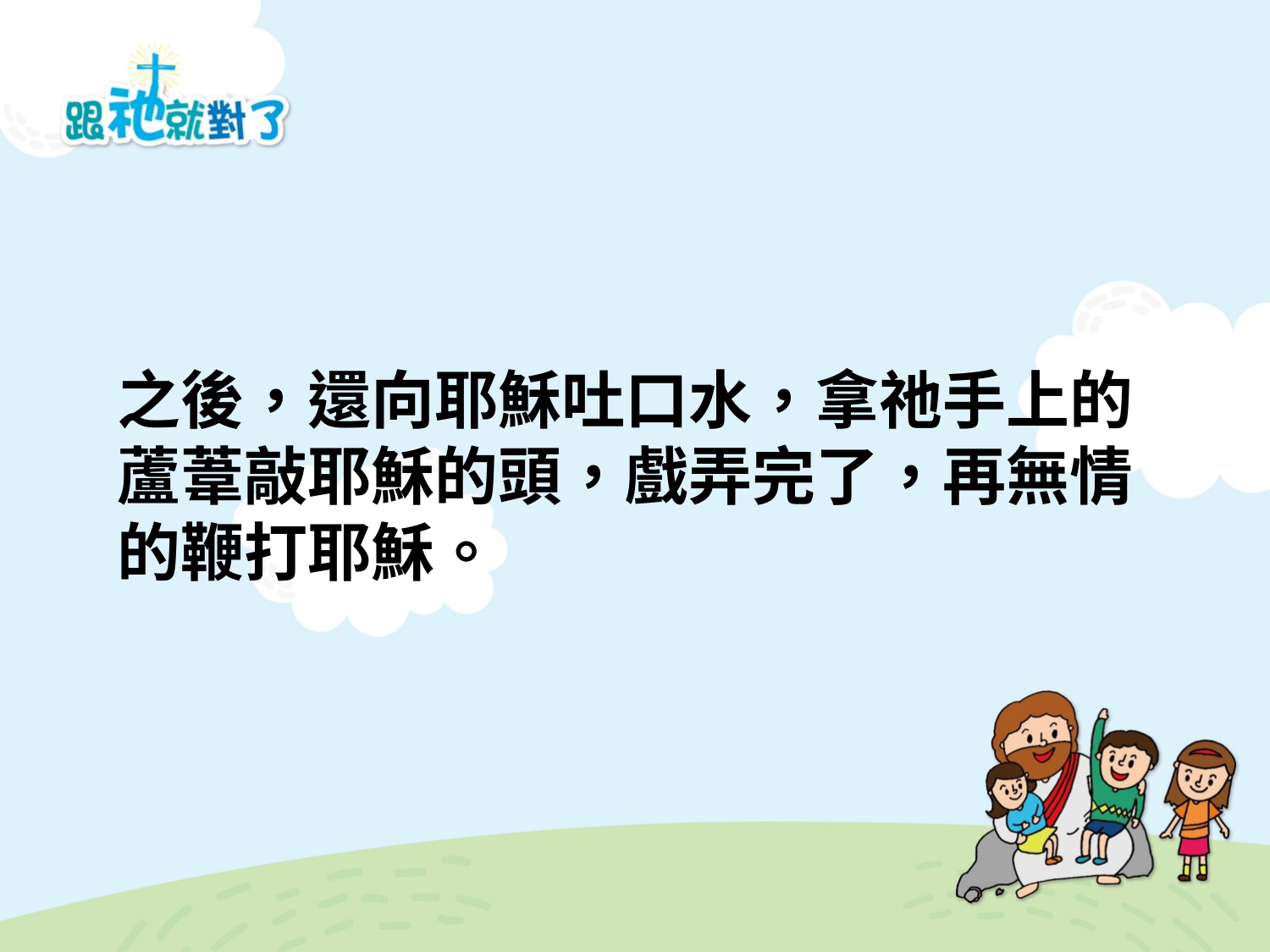

之後，還向耶穌吐口水，拿祂手上的蘆葦敲耶穌的頭，戲弄完了，再無情的鞭打耶穌。